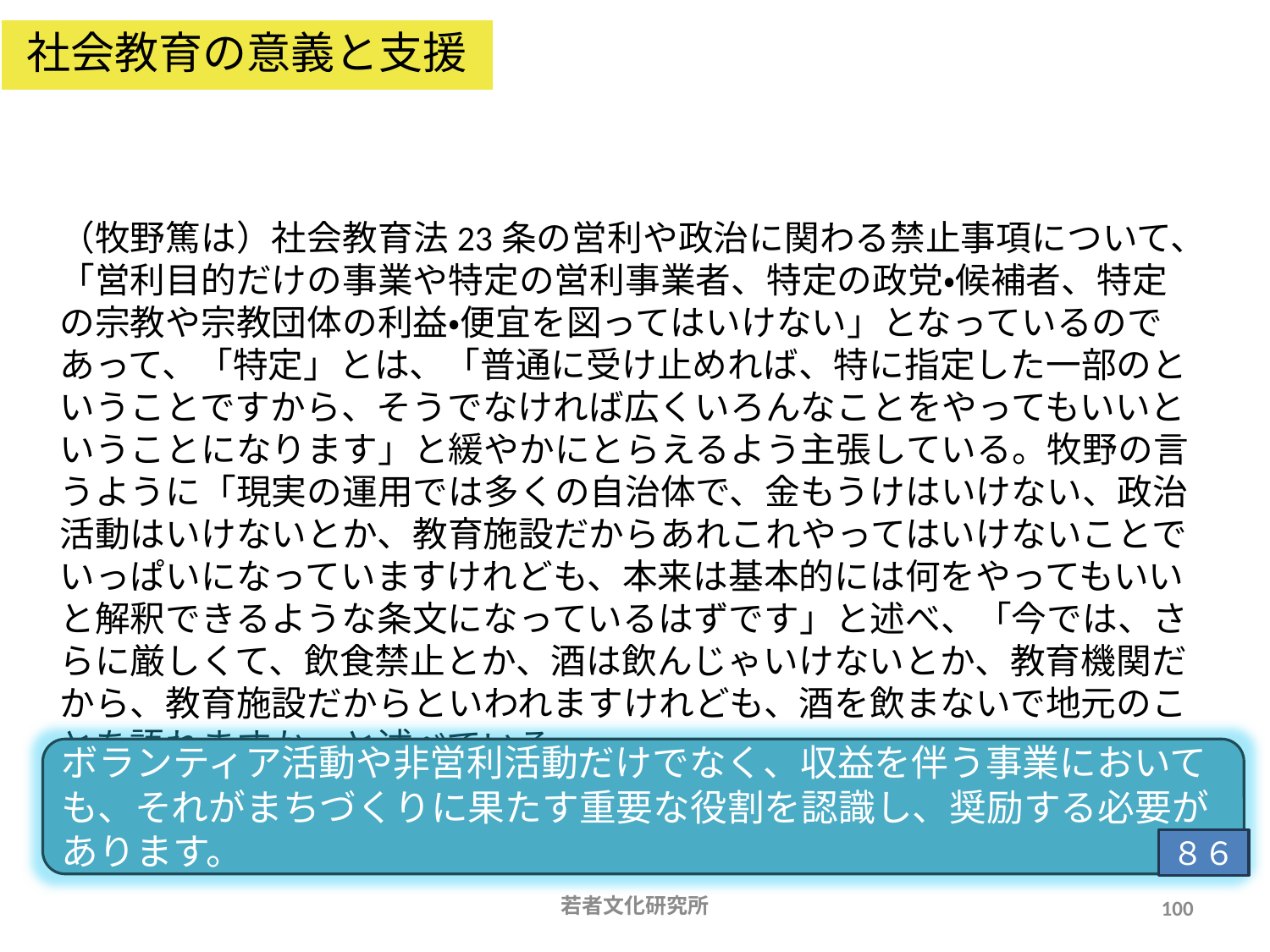

社会教育の意義と支援
# 社会教育の改革
（牧野篤は）社会教育法23条の営利や政治に関わる禁止事項について、「営利目的だけの事業や特定の営利事業者、特定の政党・候補者、特定の宗教や宗教団体の利益・便宜を図ってはいけない」となっているのであって、「特定」とは、「普通に受け止めれば、特に指定した一部のということですから、そうでなければ広くいろんなことをやってもいいということになります」と緩やかにとらえるよう主張している。牧野の言うように「現実の運用では多くの自治体で、金もうけはいけない、政治活動はいけないとか、教育施設だからあれこれやってはいけないことでいっぱいになっていますけれども、本来は基本的には何をやってもいいと解釈できるような条文になっているはずです」と述べ、「今では、さらに厳しくて、飲食禁止とか、酒は飲んじゃいけないとか、教育機関だから、教育施設だからといわれますけれども、酒を飲まないで地元のことを語れますか」と述べている。
ボランティア活動や非営利活動だけでなく、収益を伴う事業においても、それがまちづくりに果たす重要な役割を認識し、奨励する必要があります。
８６
若者文化研究所
100